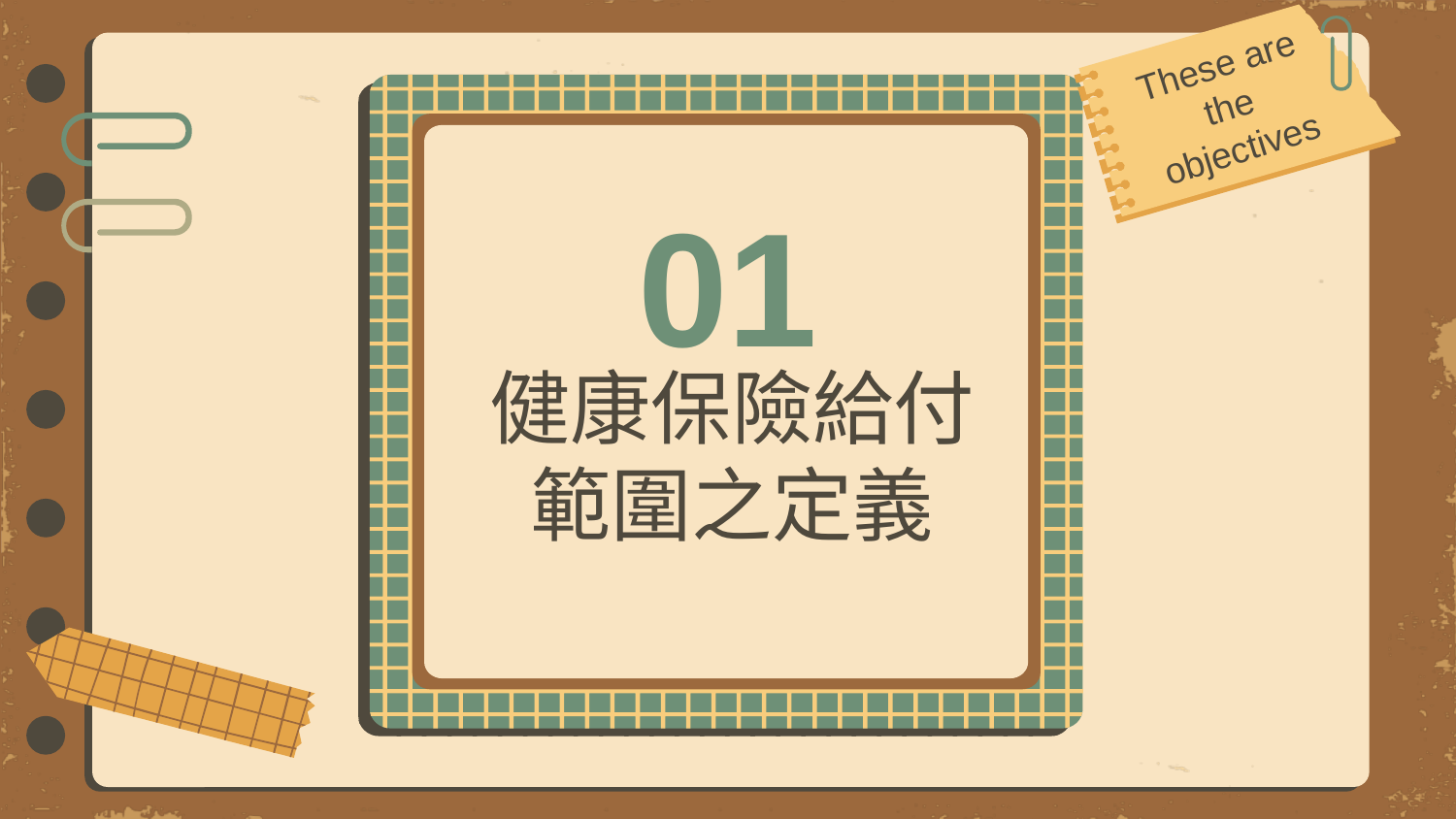

These are the objectives

# 01
健康保險給付範圍之定義